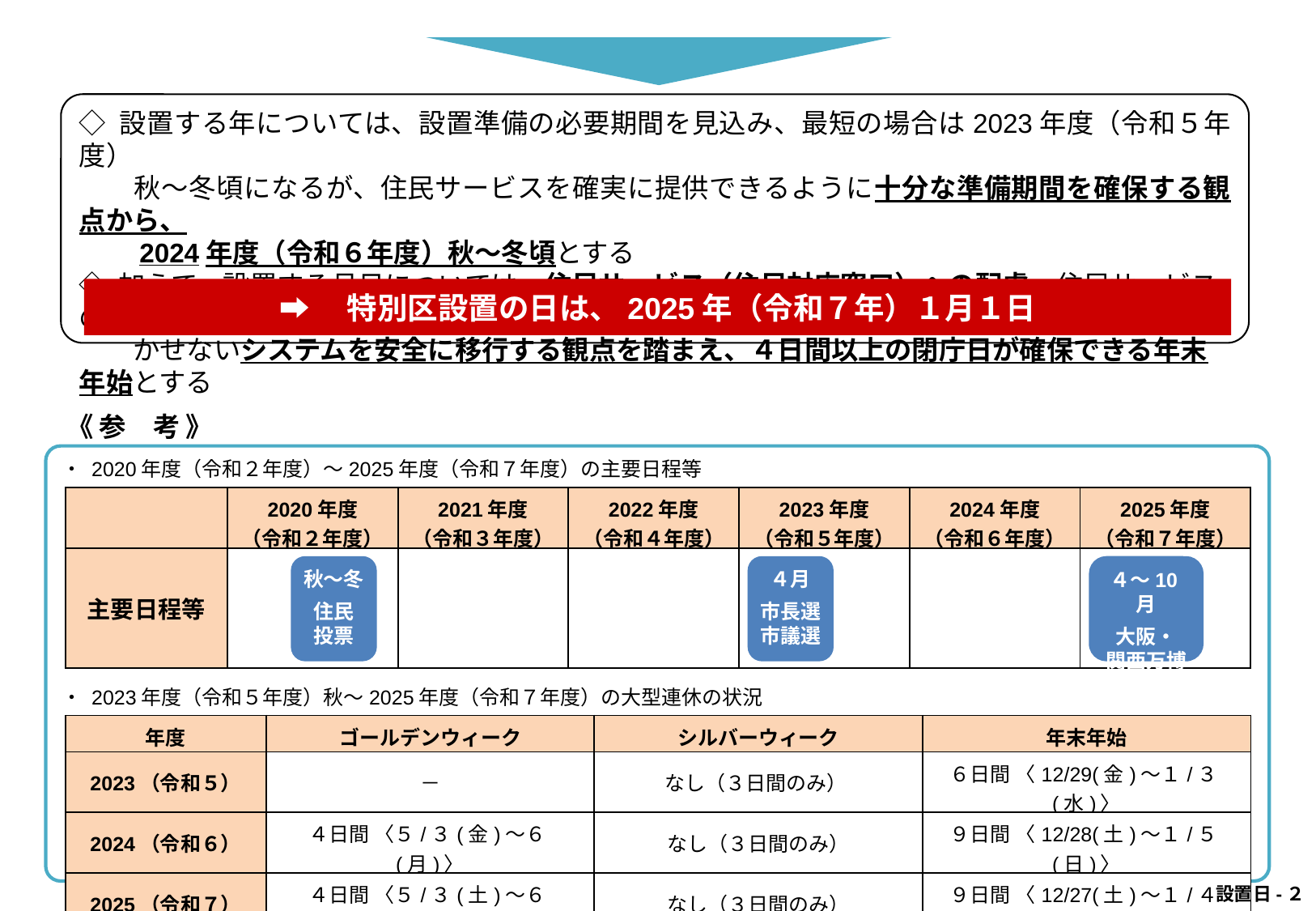

◇ 設置する年については、設置準備の必要期間を見込み、最短の場合は2023年度（令和５年度）
　　秋～冬頃になるが、住民サービスを確実に提供できるように十分な準備期間を確保する観点から、
　　2024年度（令和６年度）秋～冬頃とする
◇ 加えて、設置する月日については、住民サービス（住民対応窓口）への配慮、住民サービスの提供に欠
　　かせないシステムを安全に移行する観点を踏まえ、４日間以上の閉庁日が確保できる年末年始とする

➡　特別区設置の日は、2025年（令和７年）１月１日
　《 参　考 》
・ 2020年度（令和２年度）～2025年度（令和７年度）の主要日程等

・ 2023年度（令和５年度）秋～2025年度（令和７年度）の大型連休の状況

|  | 2020年度 （令和２年度） | 2021年度 （令和３年度） | 2022年度 （令和４年度） | 2023年度 （令和５年度） | 2024年度 （令和６年度） | 2025年度 （令和７年度） |
| --- | --- | --- | --- | --- | --- | --- |
| 主要日程等 |  |  |  |  |  |  |
秋～冬

住民
投票
４月

市長選
市議選
４～10月

大阪・
関西万博
| 年度 | ゴールデンウィーク | シルバーウィーク | 年末年始 |
| --- | --- | --- | --- |
| 2023（令和５） | － | なし（３日間のみ） | ６日間 〈12/29(金)～１/３(水)〉 |
| 2024（令和６） | ４日間 〈５/３(金)～６(月)〉 | なし（３日間のみ） | ９日間 〈12/28(土)～１/５(日)〉 |
| 2025（令和７） | ４日間 〈５/３(土)～６(火)〉 | なし（３日間のみ） | ９日間 〈12/27(土)～１/４(日)〉 |
 設置日-２